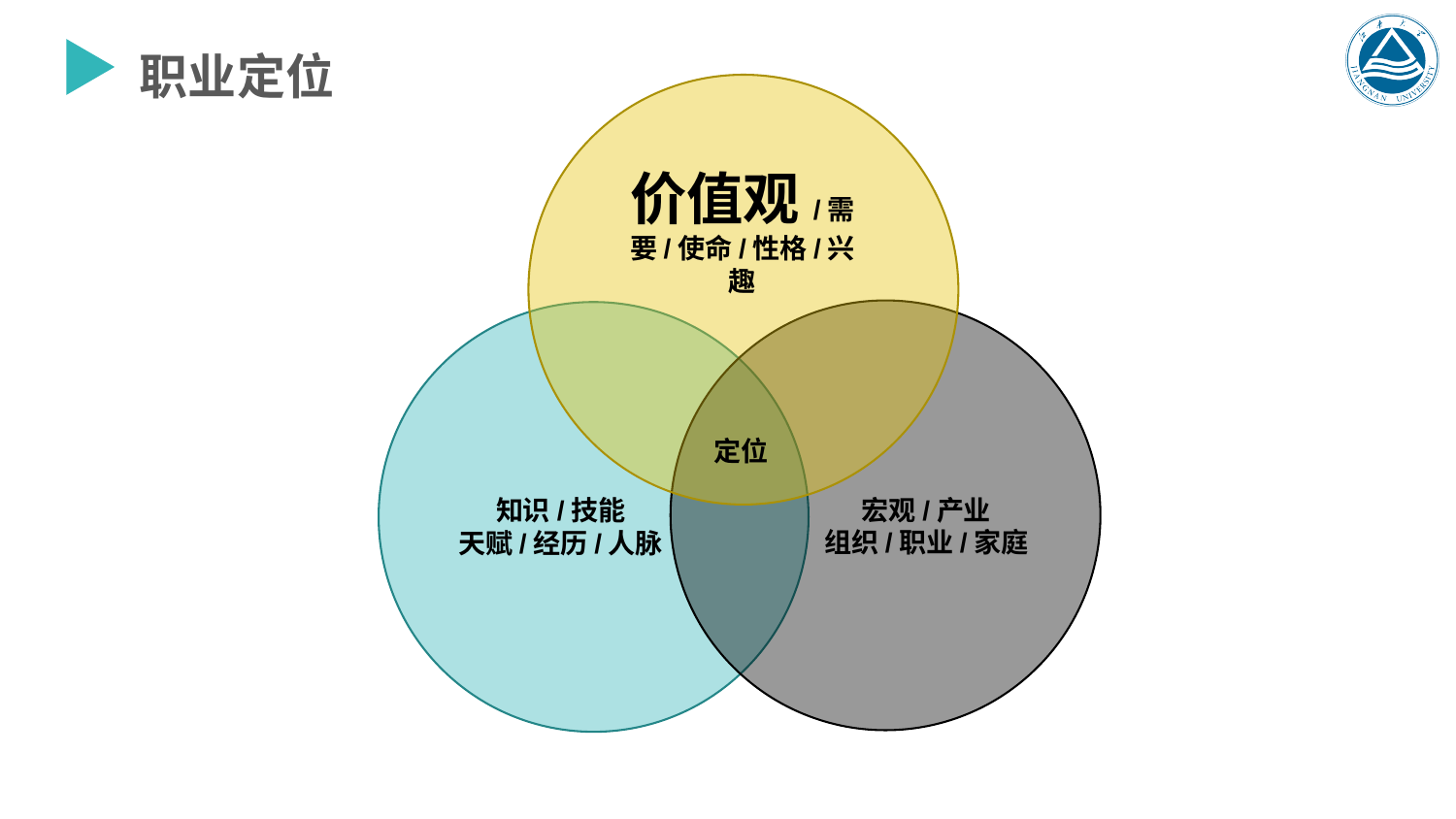

职业定位

价值观/需要/使命/性格/兴趣
宏观/产业
组织/职业/家庭
知识/技能
天赋/经历/人脉
定位